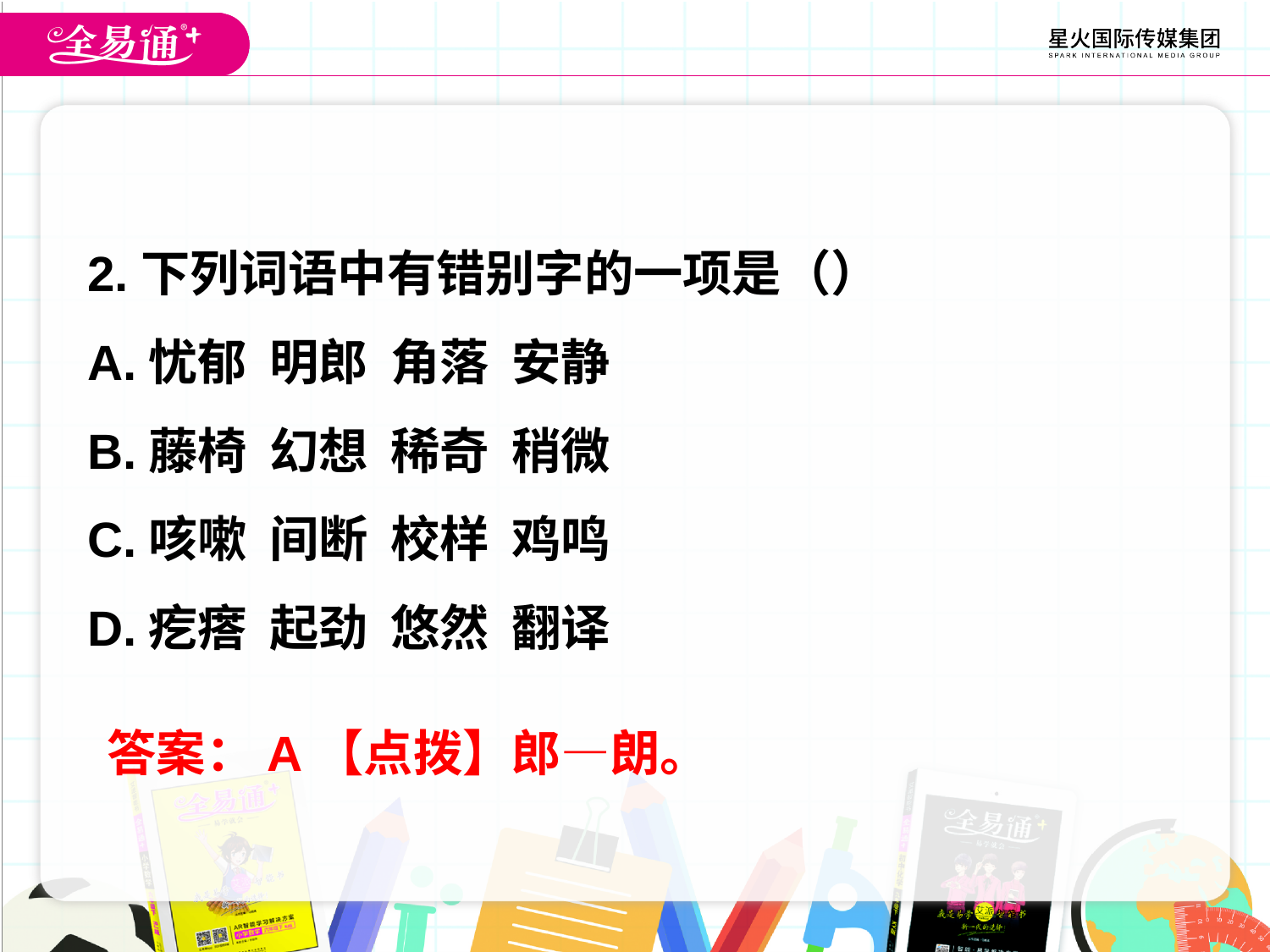

2.下列词语中有错别字的一项是（）
A.忧郁  明郎  角落  安静
B.藤椅  幻想  稀奇  稍微
C.咳嗽  间断  校样  鸡鸣
D.疙瘩  起劲  悠然  翻译
答案：A【点拨】郎—朗。